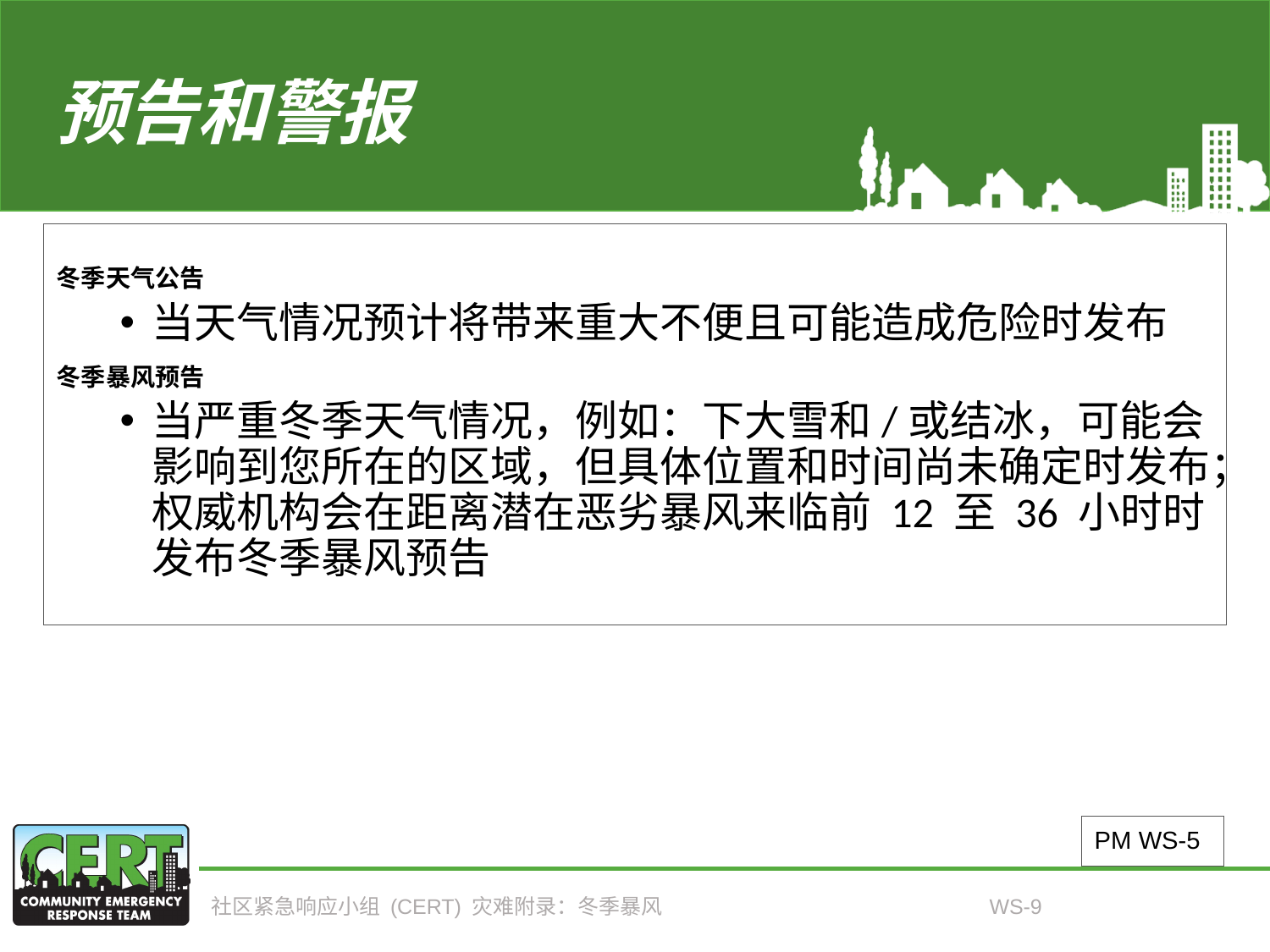

# 预告和警报
冬季天气公告
当天气情况预计将带来重大不便且可能造成危险时发布
冬季暴风预告
当严重冬季天气情况，例如：下大雪和/或结冰，可能会影响到您所在的区域，但具体位置和时间尚未确定时发布；权威机构会在距离潜在恶劣暴风来临前 12 至 36 小时时发布冬季暴风预告
PM WS-5
社区紧急响应小组 (CERT) 灾难附录：冬季暴风
WS-9